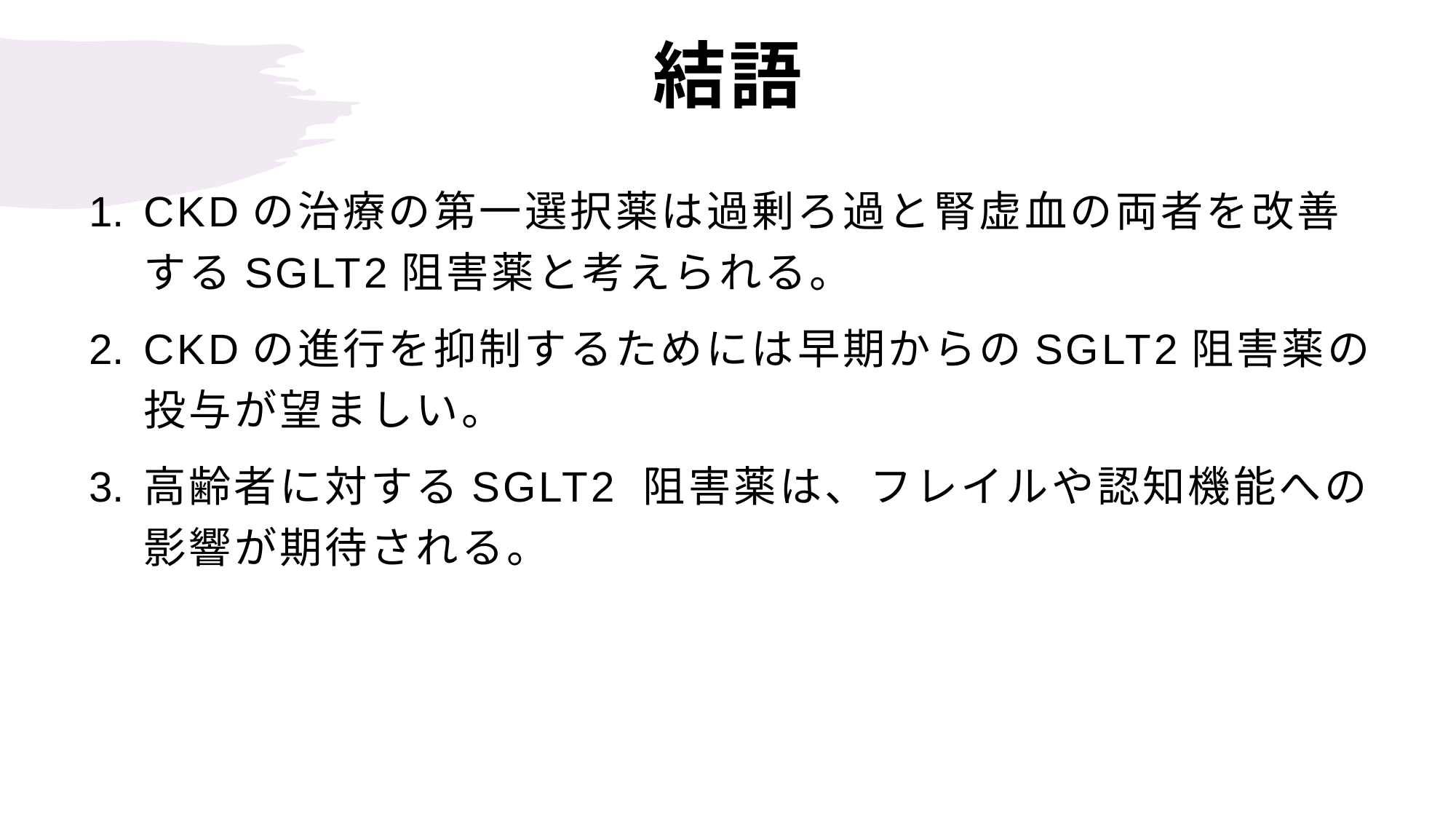

# 結語
CKDの治療の第一選択薬は過剰ろ過と腎虚血の両者を改善するSGLT2阻害薬と考えられる。
CKDの進行を抑制するためには早期からのSGLT2阻害薬の投与が望ましい。
高齢者に対するSGLT2 阻害薬は、フレイルや認知機能への影響が期待される。